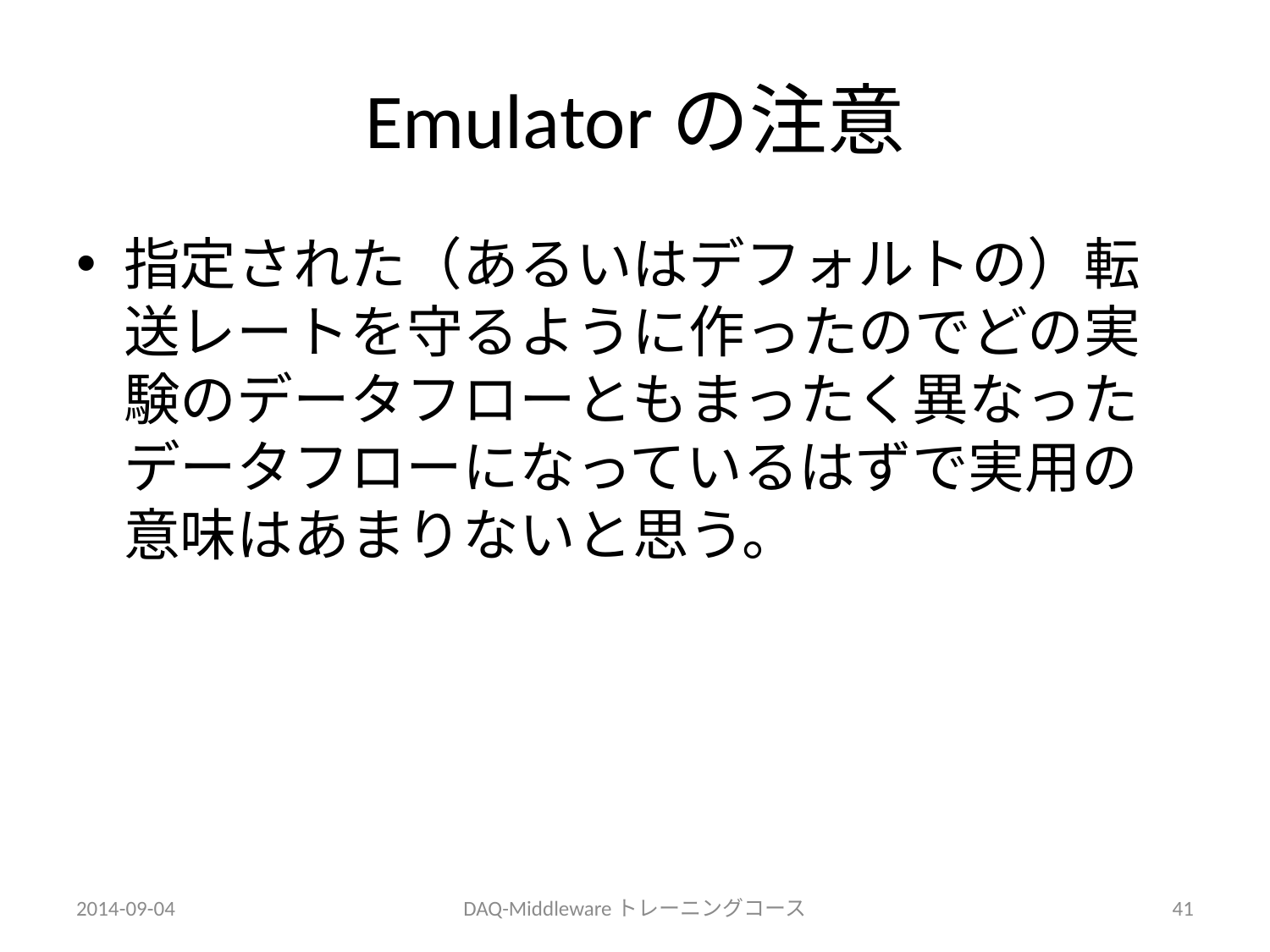

# Emulatorの注意
指定された（あるいはデフォルトの）転送レートを守るように作ったのでどの実験のデータフローともまったく異なったデータフローになっているはずで実用の意味はあまりないと思う。

2014-09-04
DAQ-Middlewareトレーニングコース
41